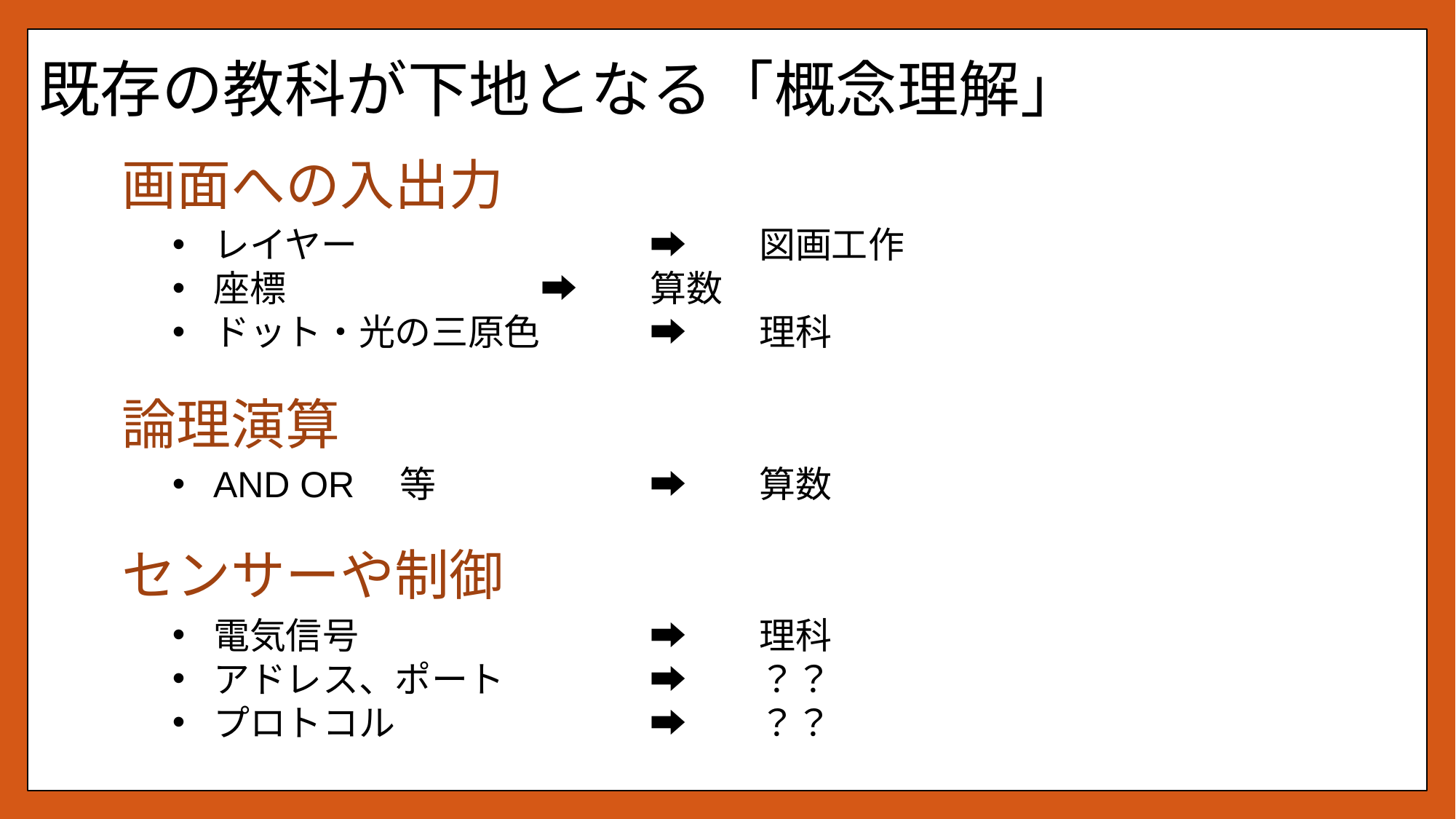

# 既存の教科が下地となる「概念理解」
画面への入出力
レイヤー			➡　　図画工作
座標			➡　　算数
ドット・光の三原色	➡　　理科
論理演算
AND OR　等		➡　　算数
センサーや制御
電気信号			➡　　理科
アドレス、ポート		➡　　？？
プロトコル			➡　　？？